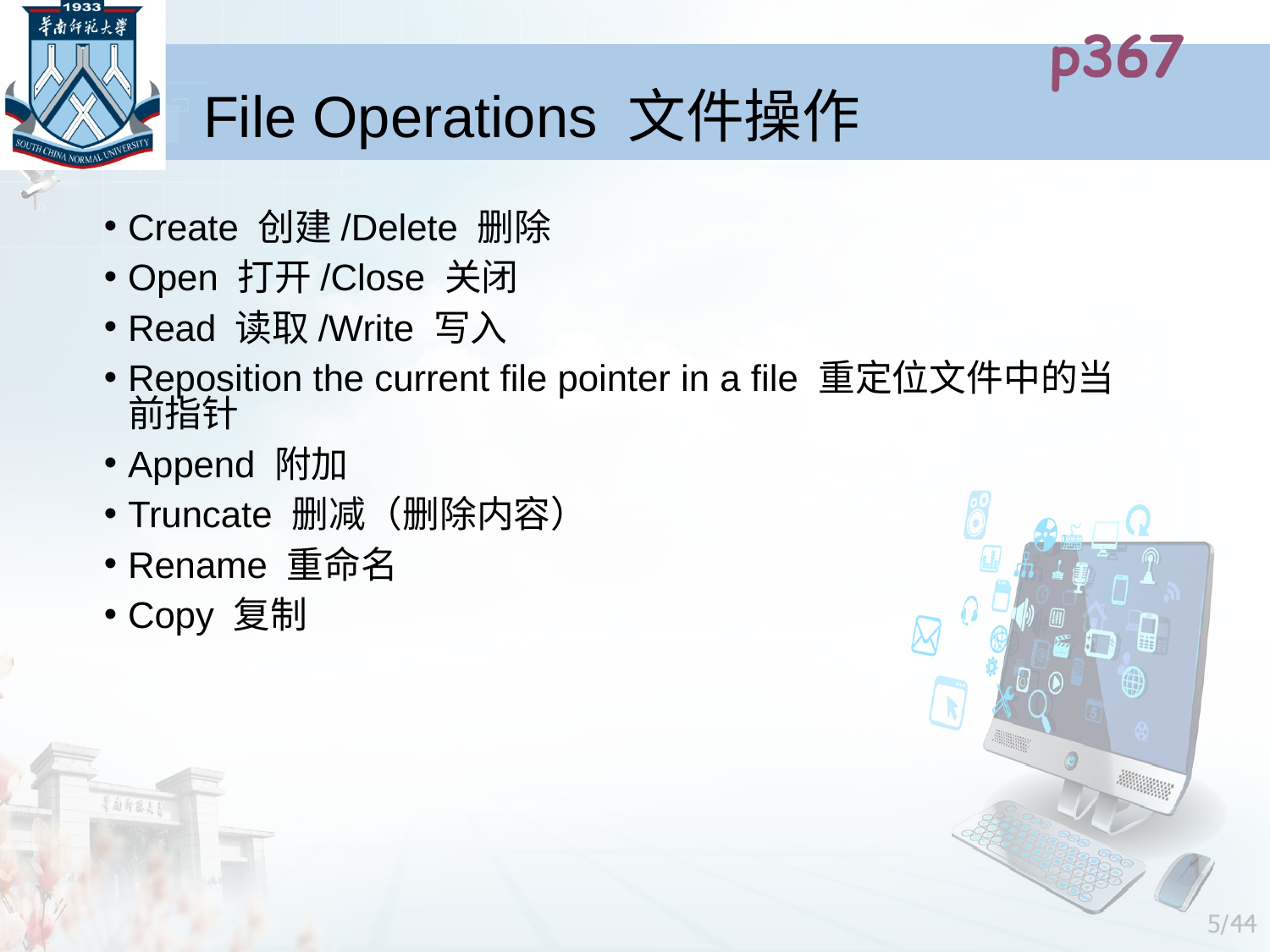

p367
# File Operations 文件操作
Create 创建/Delete 删除
Open 打开/Close 关闭
Read 读取/Write 写入
Reposition the current file pointer in a file 重定位文件中的当前指针
Append 附加
Truncate 删减（删除内容）
Rename 重命名
Copy 复制

5/44